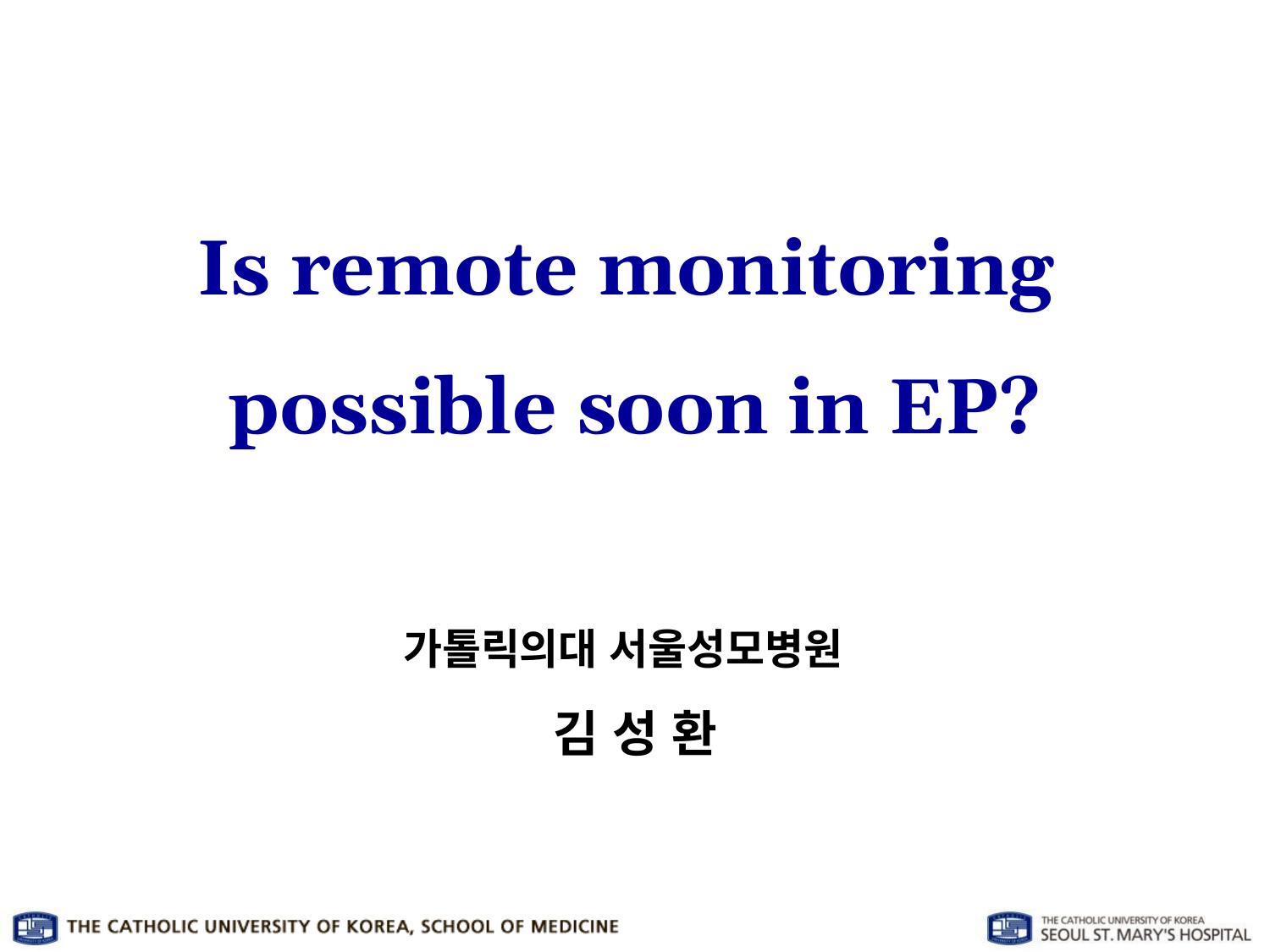

# Is remote monitoring possible soon in EP?
가톨릭의대 서울성모병원
김 성 환